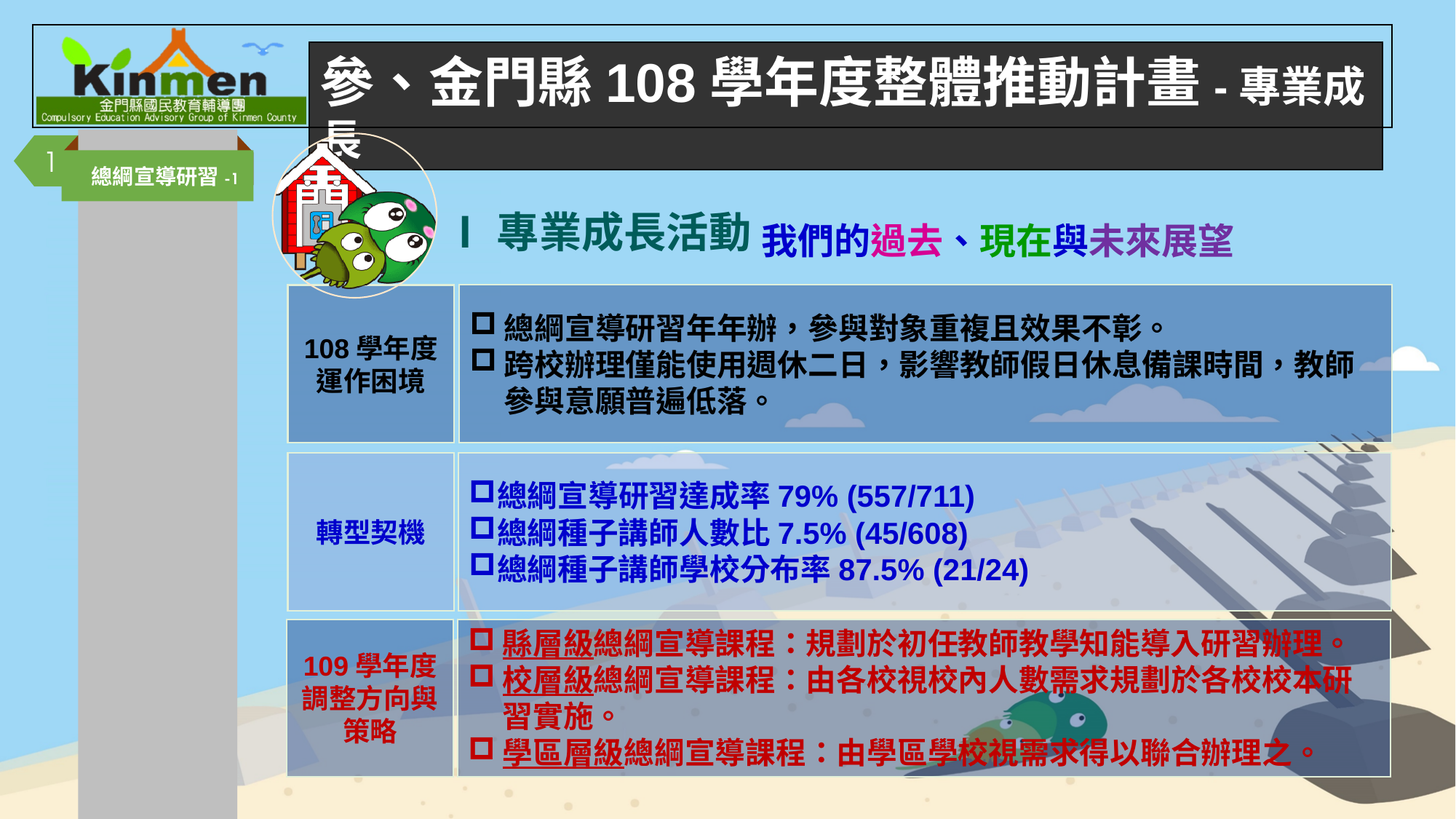

參、金門縣108學年度整體推動計畫-專業成長

1

總綱宣導研習-1
我們的過去、現在與未來展望
Ⅰ專業成長活動
總綱宣導研習年年辦，參與對象重複且效果不彰。
跨校辦理僅能使用週休二日，影響教師假日休息備課時間，教師參與意願普遍低落。
108學年度運作困境
轉型契機
總綱宣導研習達成率79% (557/711)
總綱種子講師人數比7.5% (45/608)
總綱種子講師學校分布率87.5% (21/24)
109學年度調整方向與策略
縣層級總綱宣導課程：規劃於初任教師教學知能導入研習辦理。
校層級總綱宣導課程：由各校視校內人數需求規劃於各校校本研習實施。
學區層級總綱宣導課程：由學區學校視需求得以聯合辦理之。